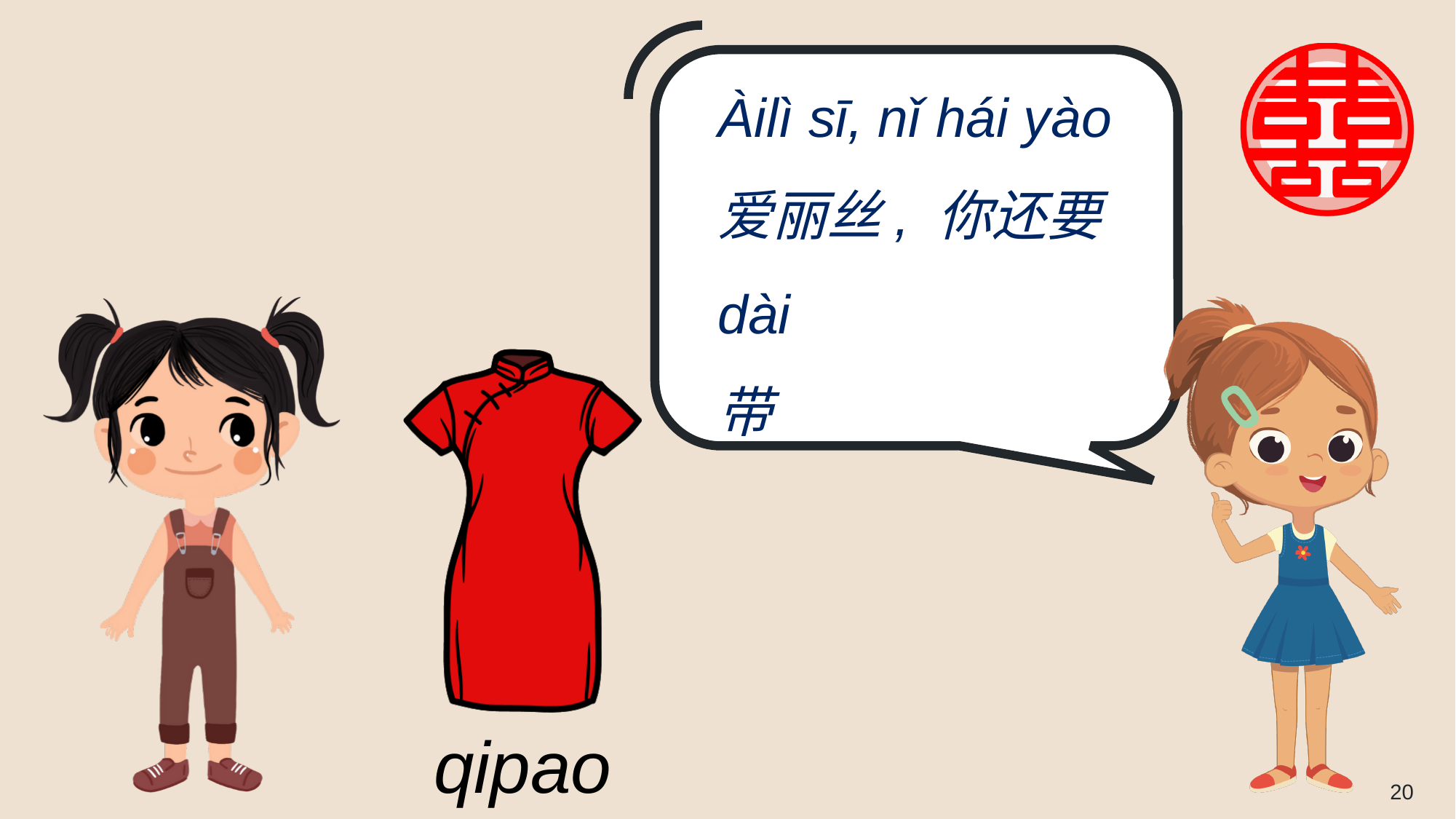

# Àilì sī, nǐ hái yào 爱丽丝, 你还要 dài 带

qipao
20